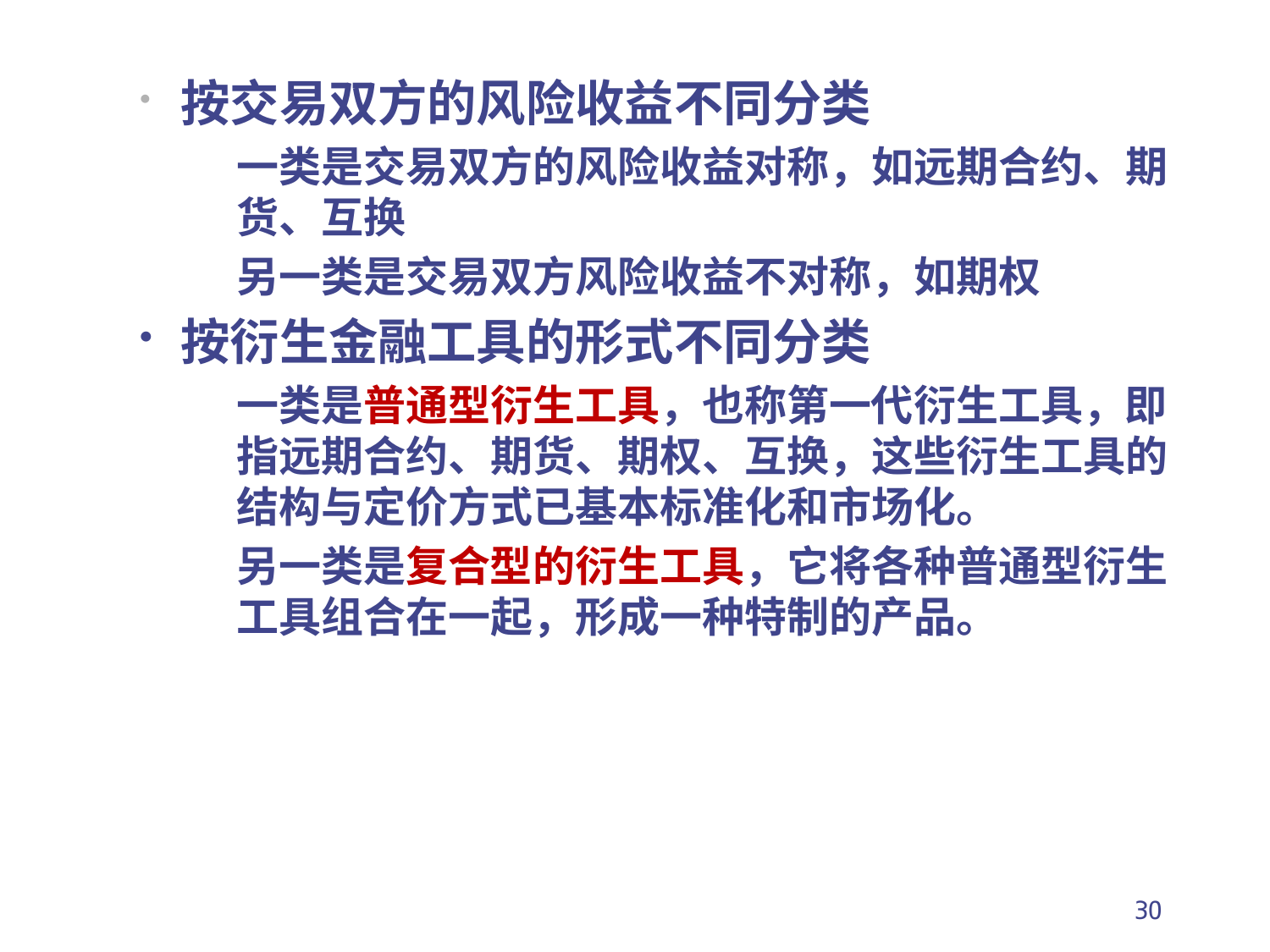

按交易双方的风险收益不同分类
一类是交易双方的风险收益对称，如远期合约、期货、互换
另一类是交易双方风险收益不对称，如期权
按衍生金融工具的形式不同分类
一类是普通型衍生工具，也称第一代衍生工具，即指远期合约、期货、期权、互换，这些衍生工具的结构与定价方式已基本标准化和市场化。
另一类是复合型的衍生工具，它将各种普通型衍生工具组合在一起，形成一种特制的产品。
30